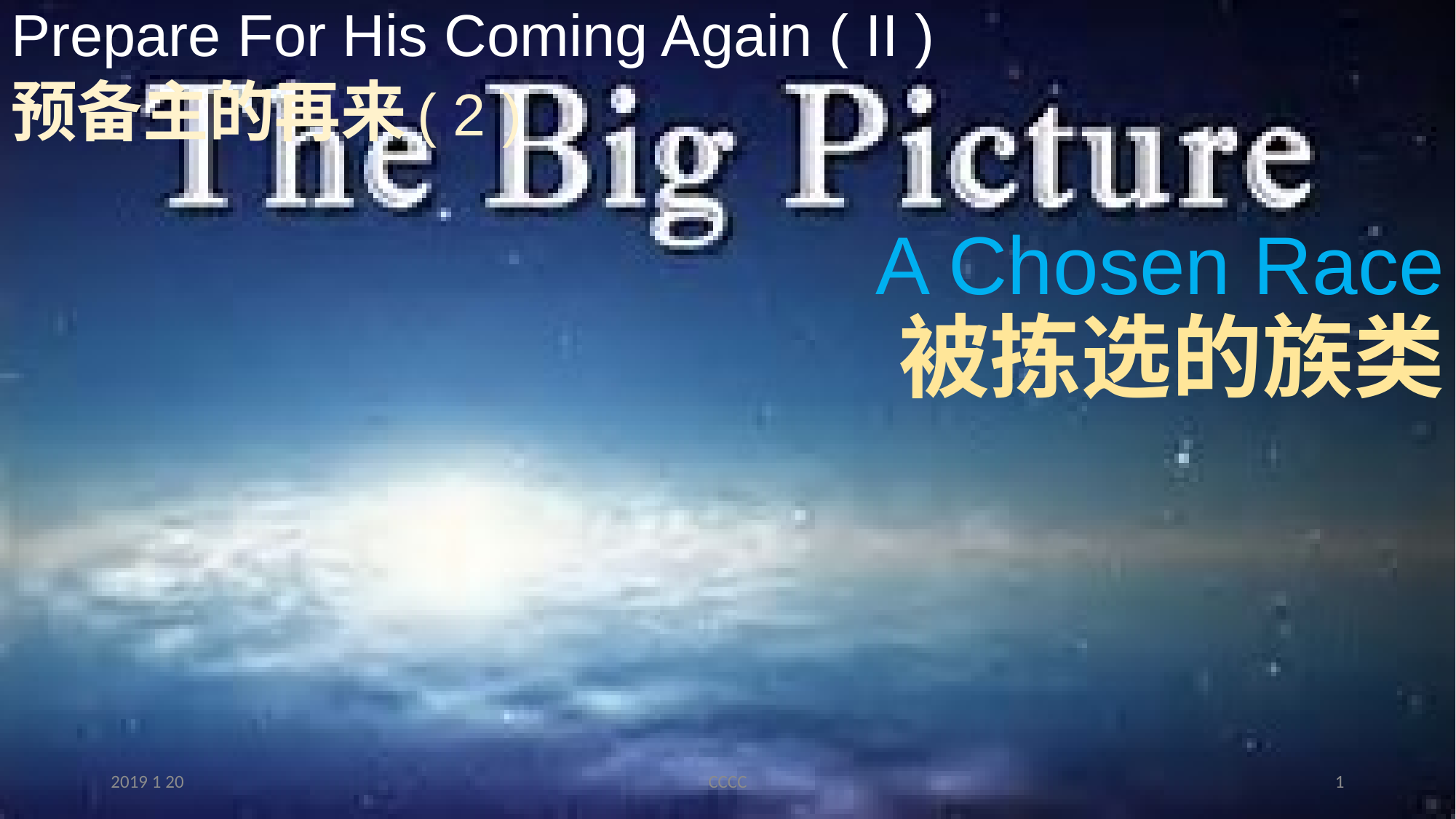

# Prepare For His Coming Again ( II ) 预备主的再来( 2 )
A Chosen Race
被拣选的族类
2019 1 20
CCCC
1